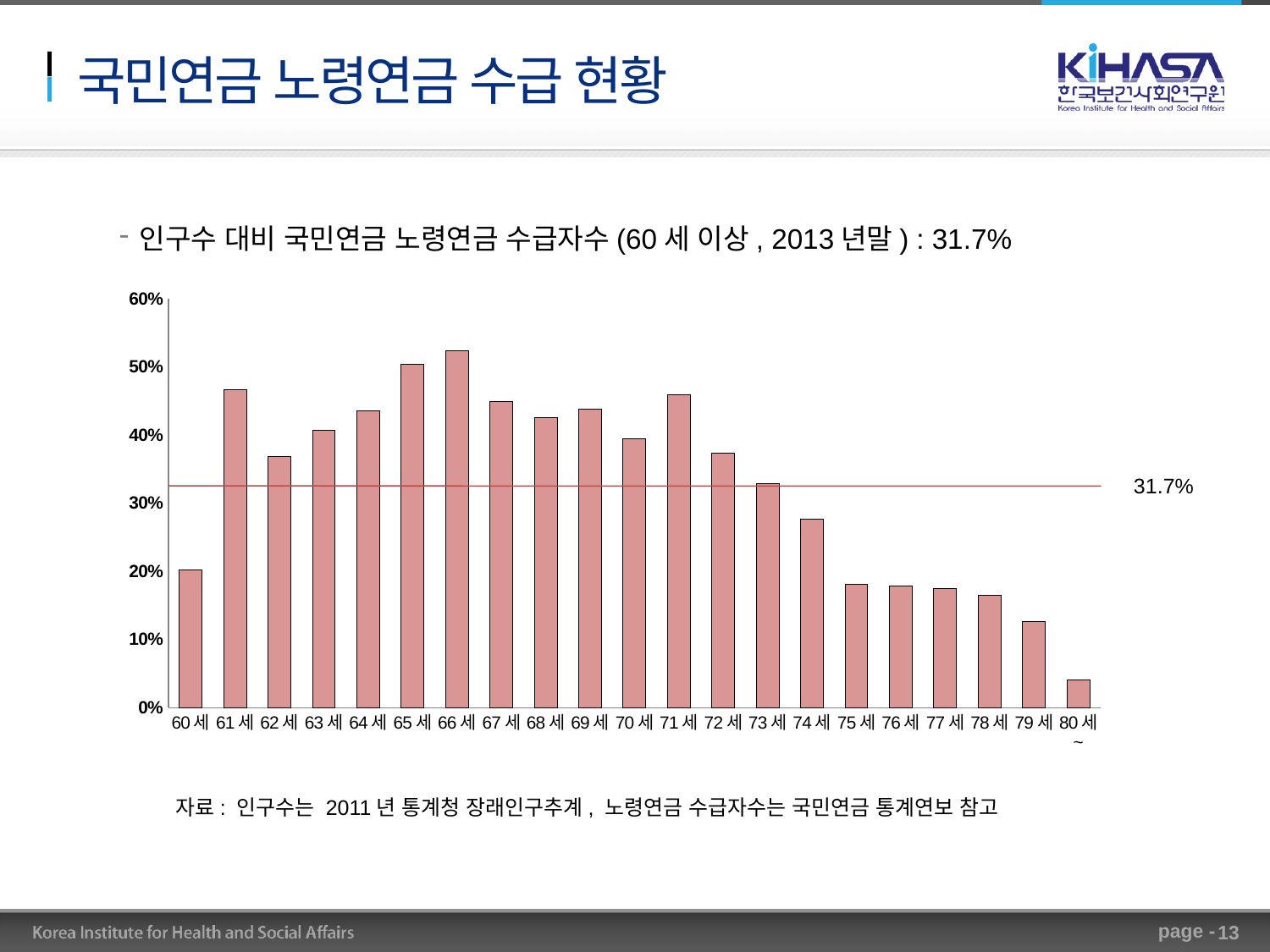

# 국민연금 노령연금 수급 현황
인구수 대비 국민연금 노령연금 수급자수(60세 이상, 2013년말) : 31.7%

### Chart

| Category |  |
|---|---|
| 60세 | 0.2022847139368665 |
| 61세 | 0.4672792064410088 |
| 62세 | 0.3685228176046543 |
| 63세 | 0.4067525754195153 |
| 64세 | 0.43551291577429235 |
| 65세 | 0.5046313916695772 |
| 66세 | 0.5243728623722226 |
| 67세 | 0.4492504684572142 |
| 68세 | 0.4255579570145215 |
| 69세 | 0.4388334947730886 |
| 70세 | 0.3950895929096379 |
| 71세 | 0.45919694948817175 |
| 72세 | 0.3741636541572634 |
| 73세 | 0.32922362136606675 |
| 74세 | 0.2769157446590733 |
| 75세 | 0.18103829274058444 |
| 76세 | 0.17831000218671594 |
| 77세 | 0.17556995708840467 |
| 78세 | 0.16446773512922375 |
| 79세 | 0.1265618247750033 |
| 80세 ~ | 0.0403453639076226 |
31.7%
  자료: 인구수는 2011년 통계청 장래인구추계, 노령연금 수급자수는 국민연금 통계연보 참고
13